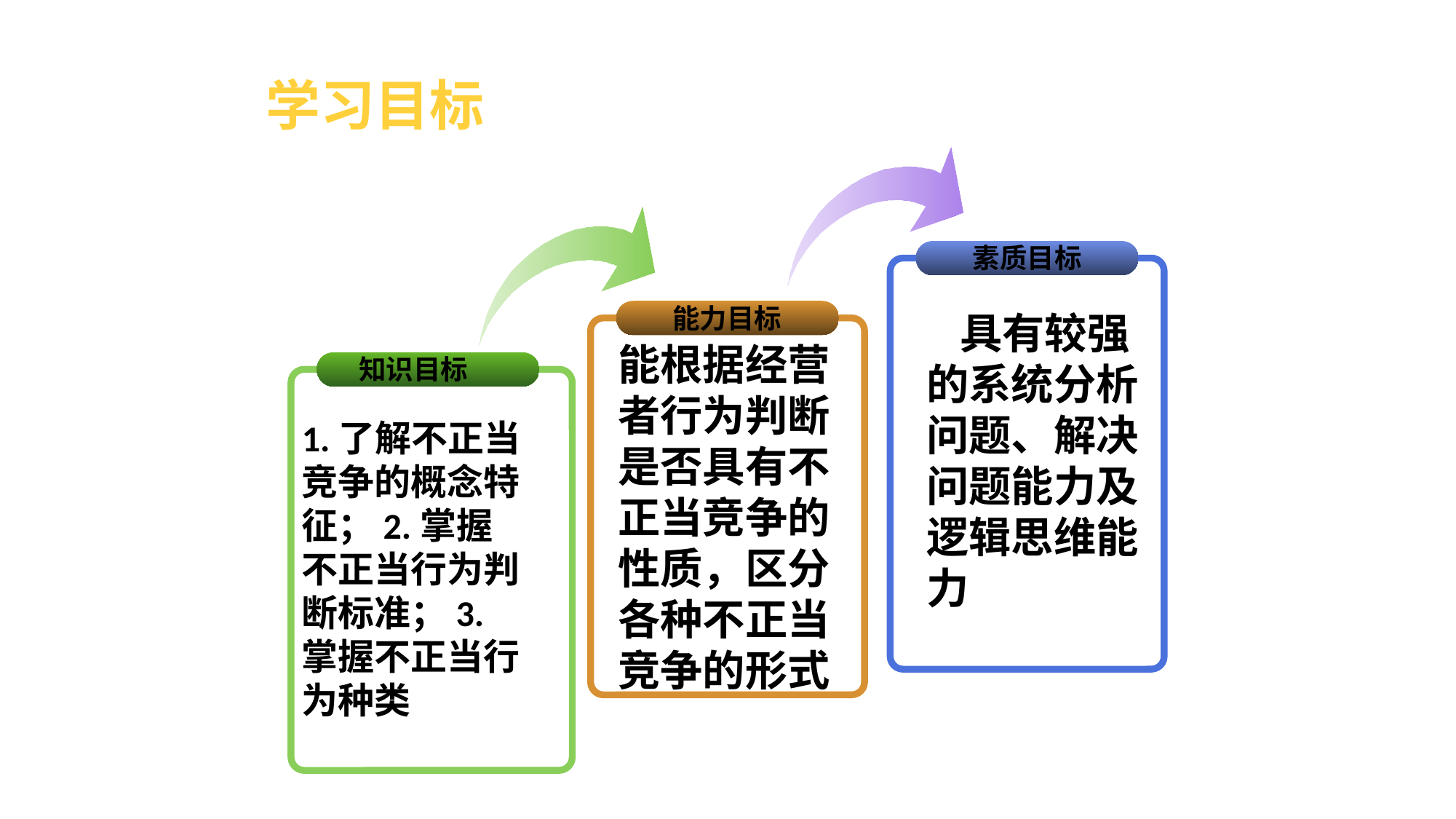

# 学习目标

素质目标

能力目标

   具有较强的系统分析问题、解决问题能力及逻辑思维能力

能根据经营者行为判断是否具有不正当竞争的性质，区分各种不正当竞争的形式
知识目标

1.了解不正当竞争的概念特征；2.掌握不正当行为判断标准；3.掌握不正当行为种类